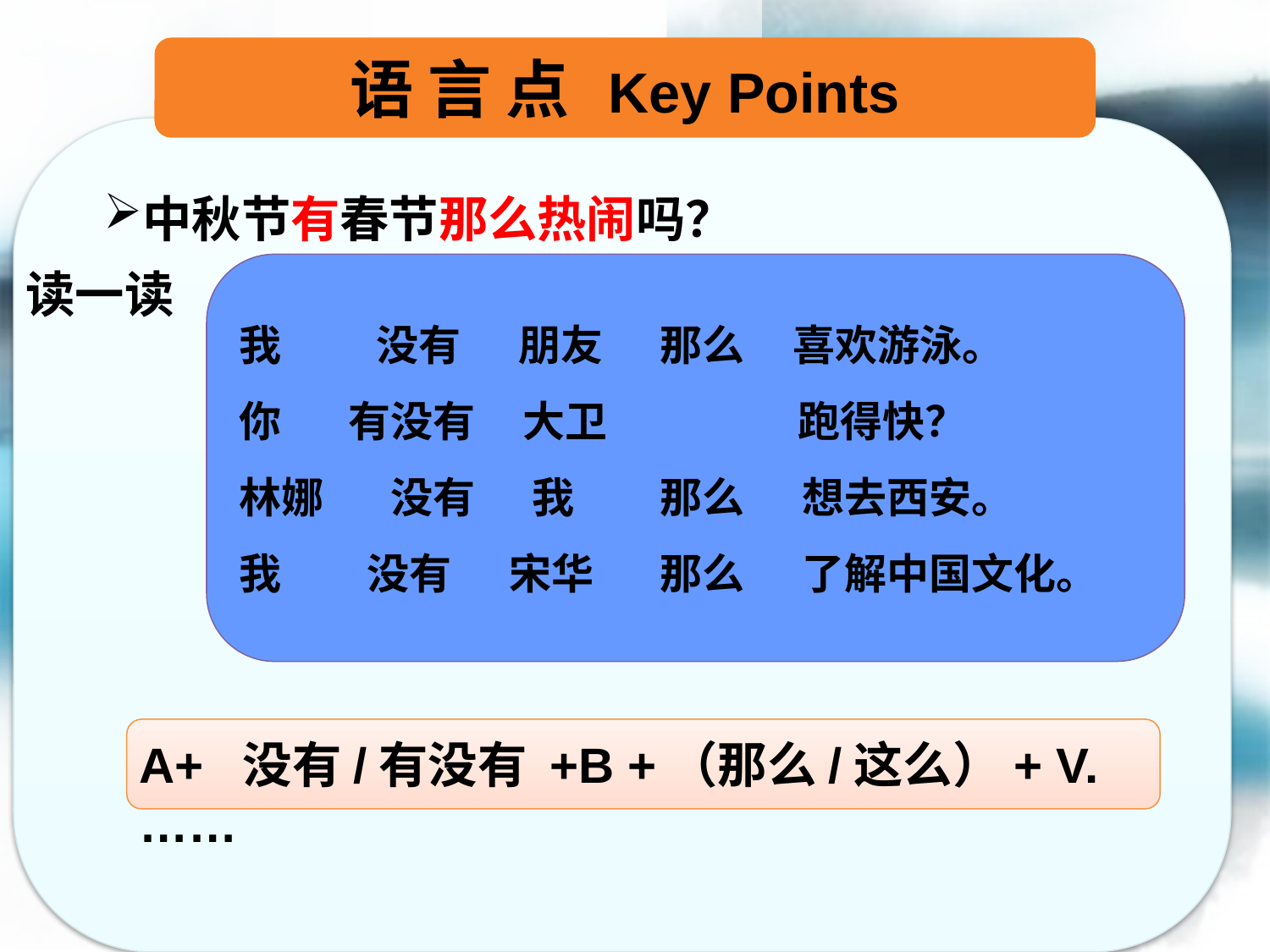

语 言 点  Key Points

中秋节有春节那么热闹吗？

我          没有      朋友      那么     喜欢游泳。
你       有没有     大卫                    跑得快？
林娜       没有      我         那么      想去西安。
我         没有      宋华       那么      了解中国文化。

读一读

A+  没有/有没有 +B +（那么/这么）+ V.……